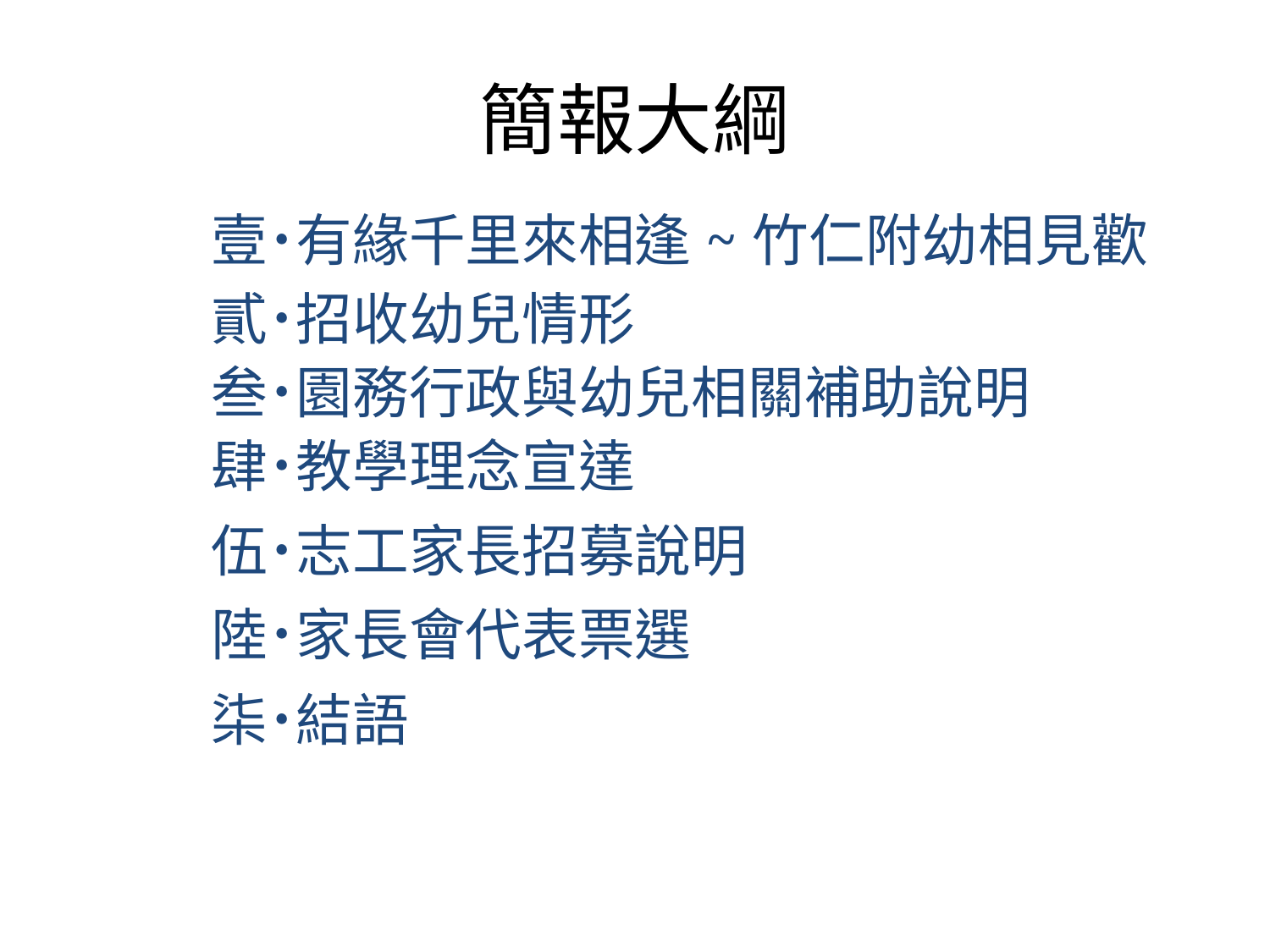

# 簡報大綱
壹˙有緣千里來相逢~竹仁附幼相見歡
貳˙招收幼兒情形
叁˙園務行政與幼兒相關補助說明
肆˙教學理念宣達
伍˙志工家長招募說明
陸˙家長會代表票選
柒˙結語